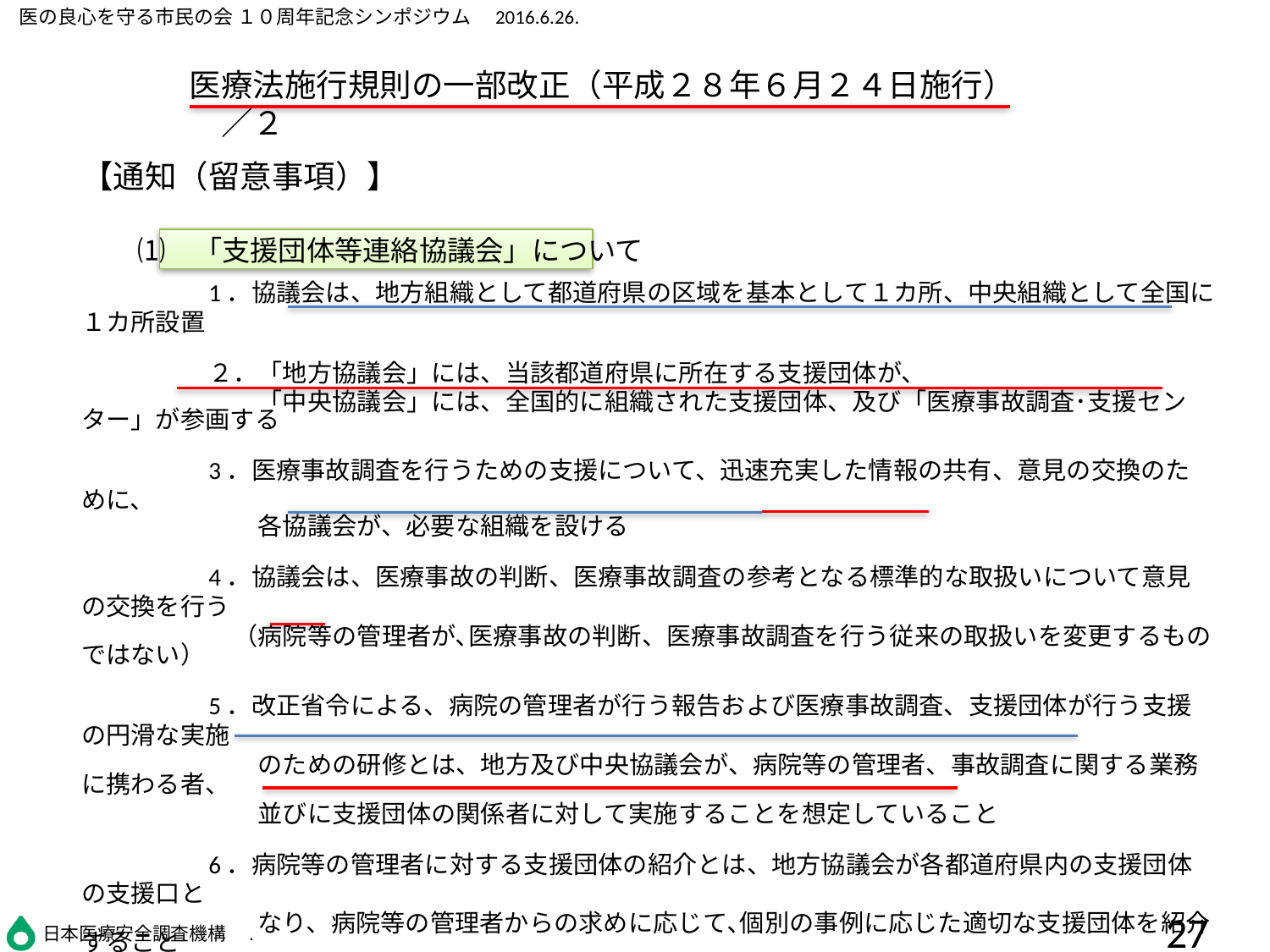

医療法施行規則の一部改正（平成２８年６月２４日施行）　／２
【通知（留意事項）】

　　⑴　「支援団体等連絡協議会」について
	1．協議会は、地方組織として都道府県の区域を基本として１カ所、中央組織として全国に１カ所設置
	２．「地方協議会」には、当該都道府県に所在する支援団体が、
	　　「中央協議会」には、全国的に組織された支援団体、及び「医療事故調査･支援センター」が参画する
	3．医療事故調査を行うための支援について、迅速充実した情報の共有、意見の交換のために、
	　　各協議会が、必要な組織を設ける
	4．協議会は、医療事故の判断、医療事故調査の参考となる標準的な取扱いについて意見の交換を行う
	　（病院等の管理者が､医療事故の判断、医療事故調査を行う従来の取扱いを変更するものではない）
	5．改正省令による、病院の管理者が行う報告および医療事故調査、支援団体が行う支援の円滑な実施
	　　のための研修とは、地方及び中央協議会が、病院等の管理者、事故調査に関する業務に携わる者、
	　　並びに支援団体の関係者に対して実施することを想定していること
	6．病院等の管理者に対する支援団体の紹介とは、地方協議会が各都道府県内の支援団体の支援口と
	　　なり、病院等の管理者からの求めに応じて､個別の事例に応じた適切な支援団体を紹介すること
	7．その他、支援団体等連絡協議会の運営に必要な事項は、各協議会で定めることができる